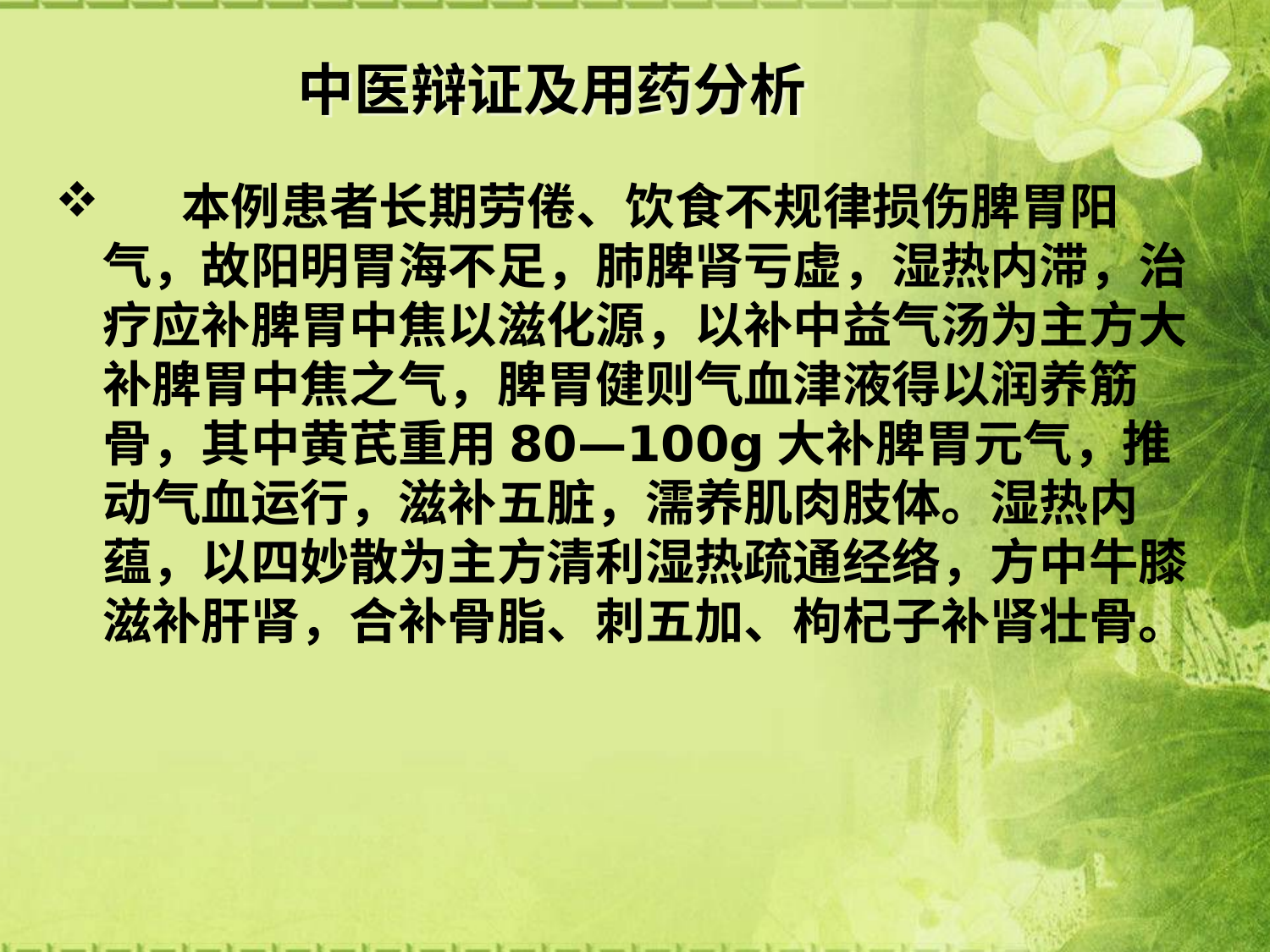

# 中医辩证及用药分析
      本例患者长期劳倦、饮食不规律损伤脾胃阳气，故阳明胃海不足，肺脾肾亏虚，湿热内滞，治疗应补脾胃中焦以滋化源，以补中益气汤为主方大补脾胃中焦之气，脾胃健则气血津液得以润养筋骨，其中黄芪重用80—100g大补脾胃元气，推动气血运行，滋补五脏，濡养肌肉肢体。湿热内蕴，以四妙散为主方清利湿热疏通经络，方中牛膝滋补肝肾，合补骨脂、刺五加、枸杞子补肾壮骨。